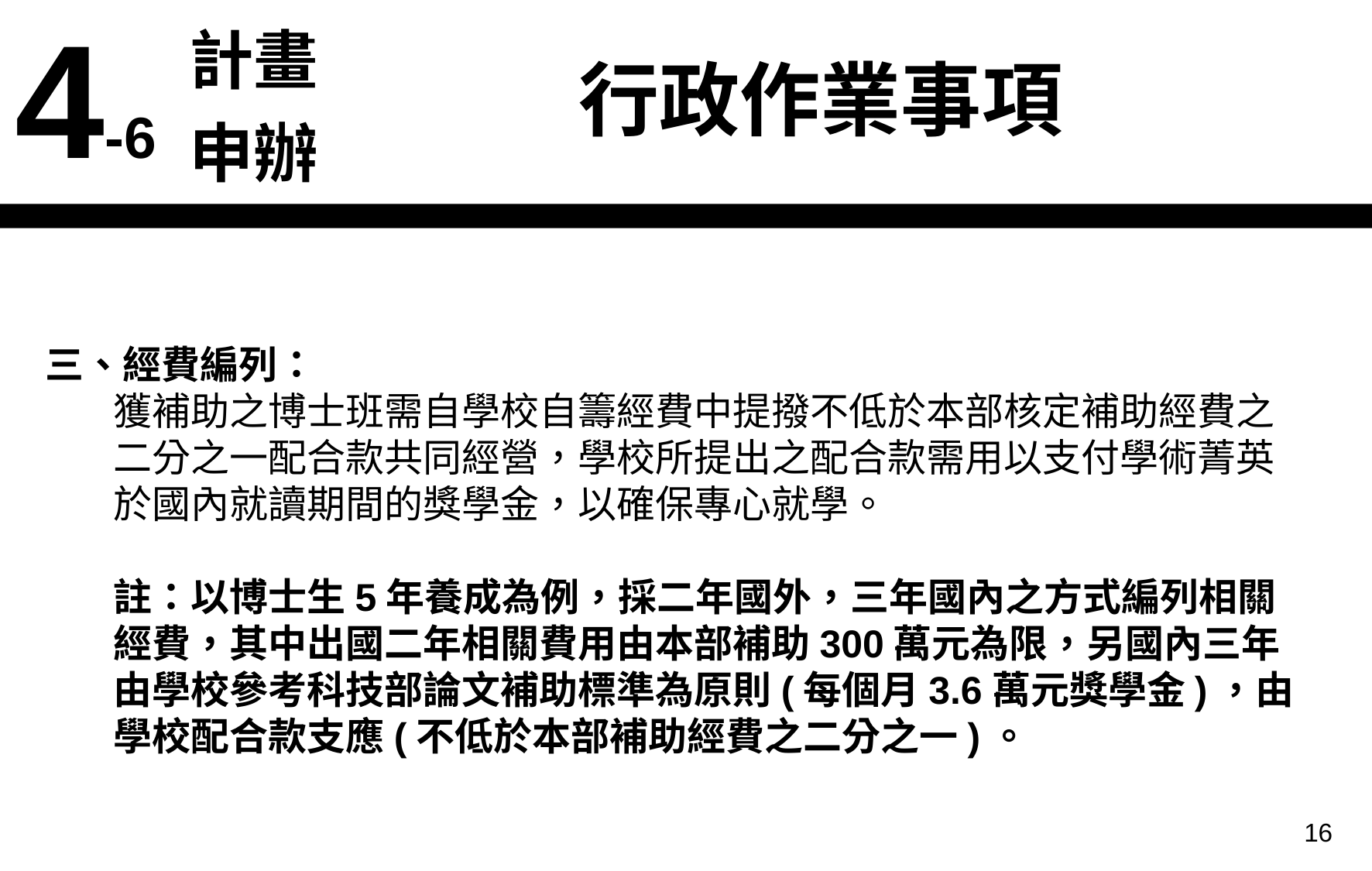

| 4-6 | 計畫申辦 |
| --- | --- |
行政作業事項
三、經費編列：
獲補助之博士班需自學校自籌經費中提撥不低於本部核定補助經費之二分之一配合款共同經營，學校所提出之配合款需用以支付學術菁英於國內就讀期間的獎學金，以確保專心就學。

註：以博士生5年養成為例，採二年國外，三年國內之方式編列相關經費，其中出國二年相關費用由本部補助300萬元為限，另國內三年由學校參考科技部論文補助標準為原則(每個月3.6萬元獎學金)，由學校配合款支應(不低於本部補助經費之二分之一)。
16